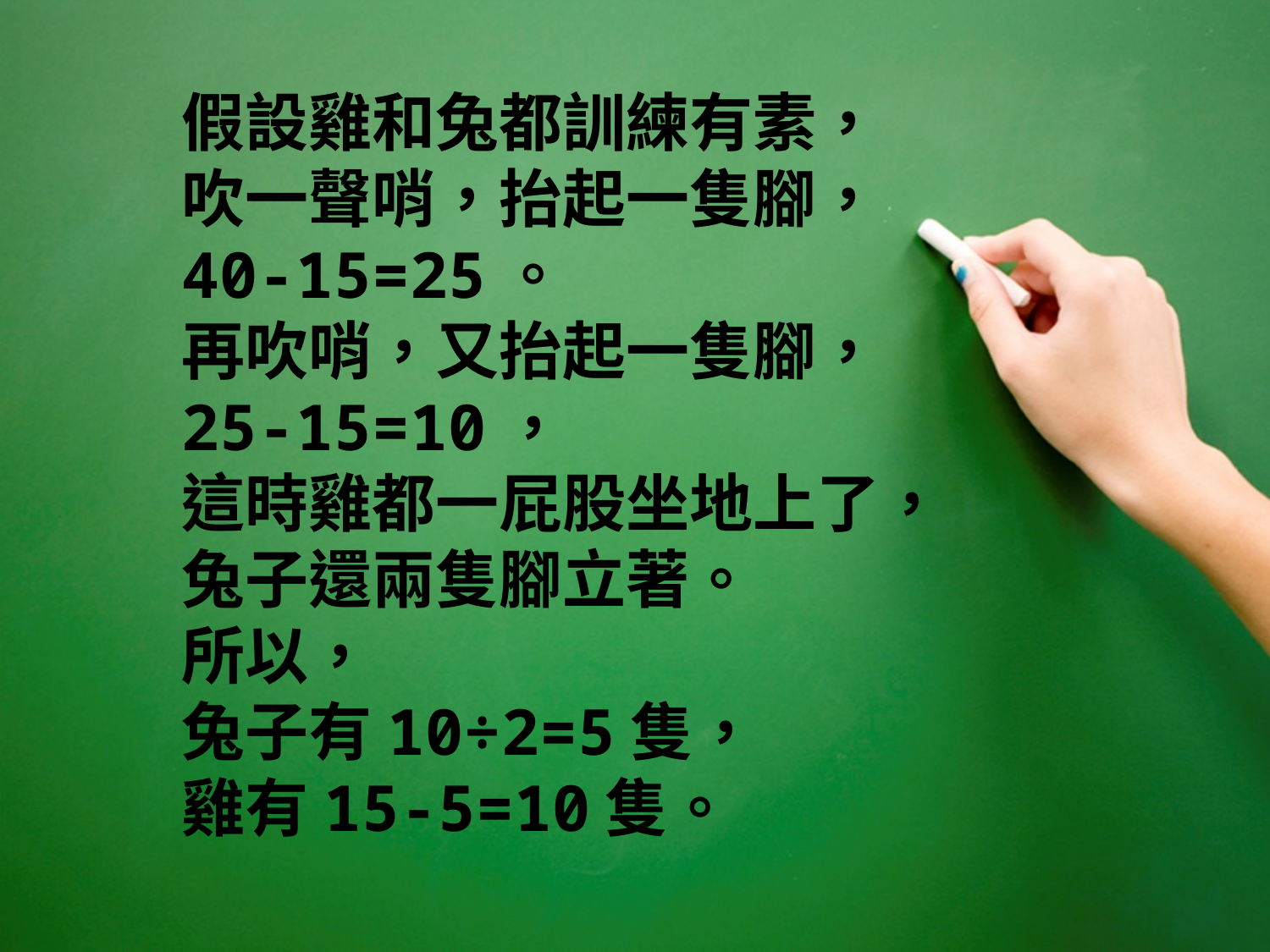

假設雞和兔都訓練有素，
吹一聲哨，抬起一隻腳，
40-15=25。
再吹哨，又抬起一隻腳，
25-15=10，
這時雞都一屁股坐地上了，
兔子還兩隻腳立著。
所以，
兔子有10÷2=5隻，
雞有15-5=10隻。